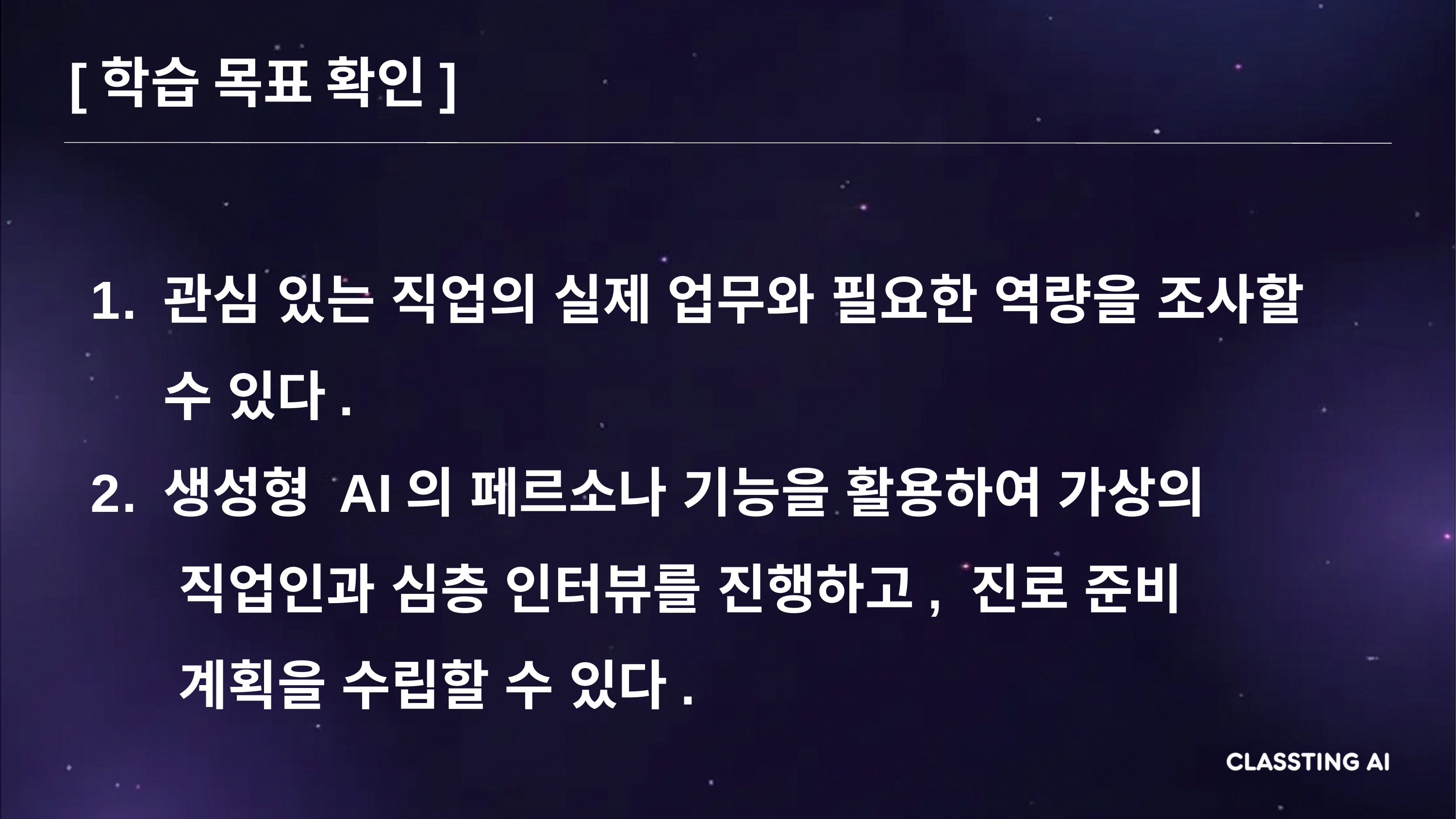

[학습 목표 확인]

관심 있는 직업의 실제 업무와 필요한 역량을 조사할 수 있다.
생성형 AI의 페르소나 기능을 활용하여 가상의
     직업인과 심층 인터뷰를 진행하고, 진로 준비
     계획을 수립할 수 있다.